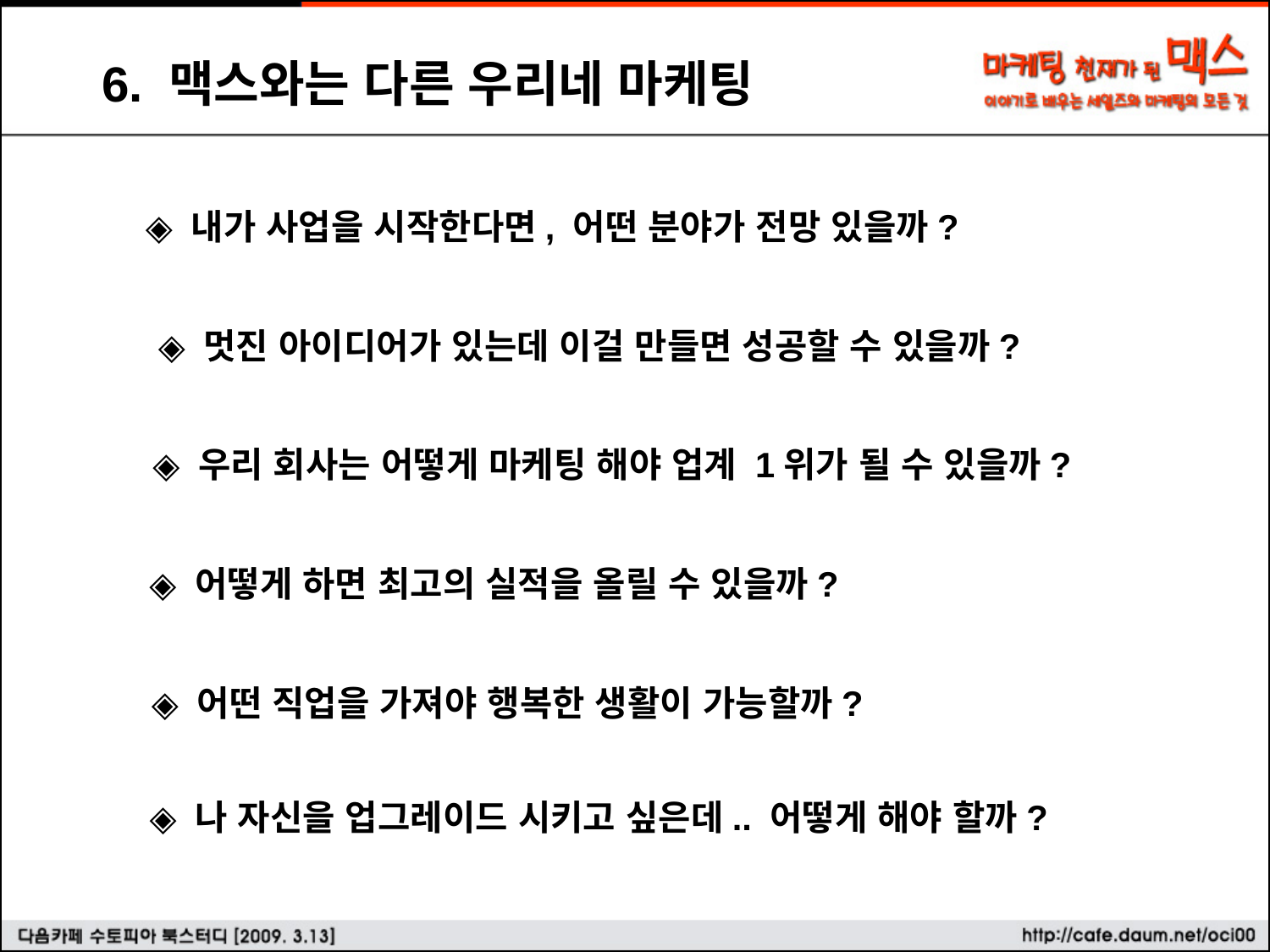

6. 맥스와는 다른 우리네 마케팅
◈ 내가 사업을 시작한다면, 어떤 분야가 전망 있을까?
◈ 멋진 아이디어가 있는데 이걸 만들면 성공할 수 있을까?
◈ 우리 회사는 어떻게 마케팅 해야 업계 1위가 될 수 있을까?
◈ 어떻게 하면 최고의 실적을 올릴 수 있을까?
◈ 어떤 직업을 가져야 행복한 생활이 가능할까?
◈ 나 자신을 업그레이드 시키고 싶은데.. 어떻게 해야 할까?